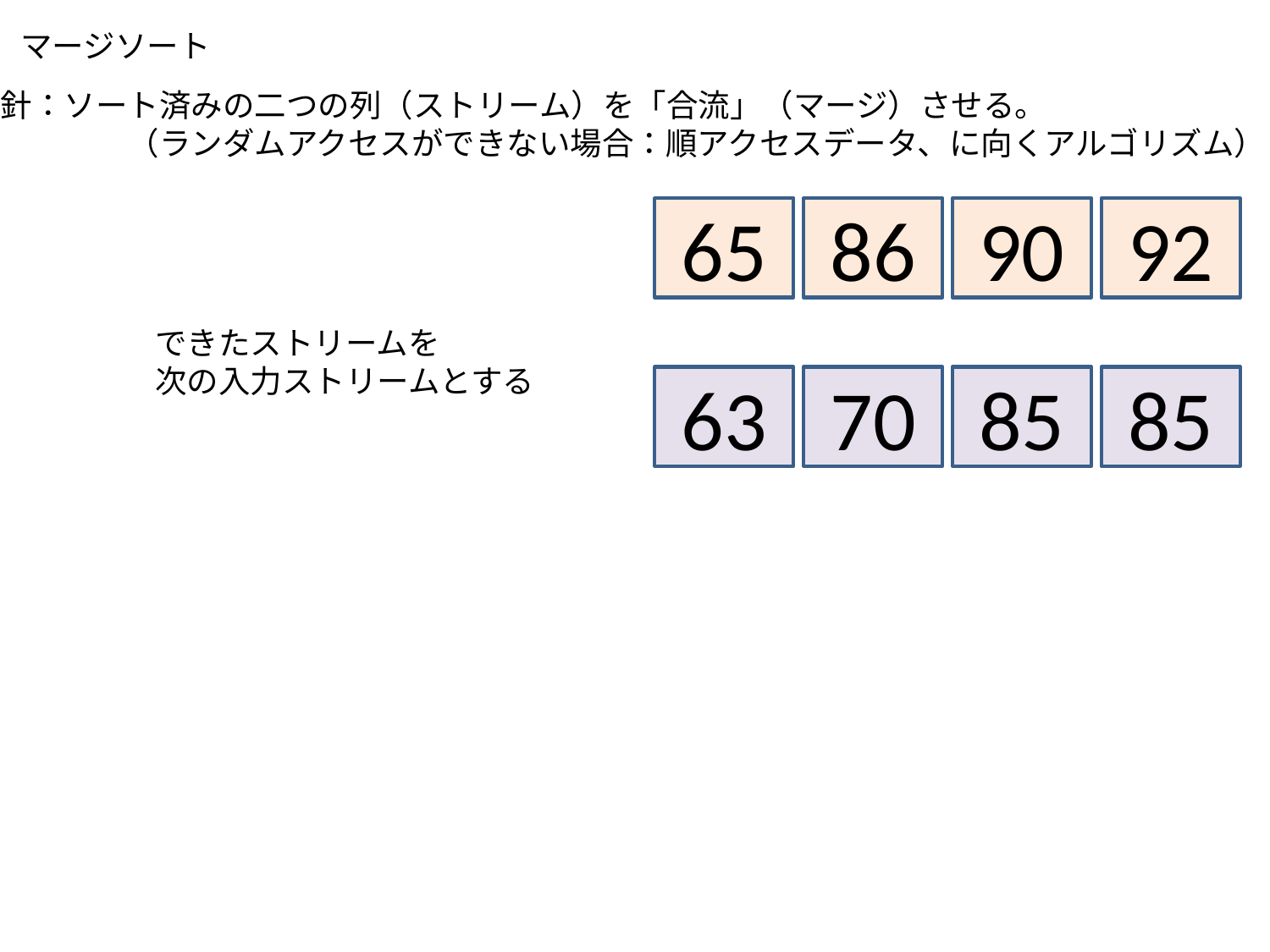

マージソート
解の方針：ソート済みの二つの列（ストリーム）を「合流」（マージ）させる。
　　　　　　　（ランダムアクセスができない場合：順アクセスデータ、に向くアルゴリズム）
65
86
90
92
できたストリームを
次の入力ストリームとする
63
70
85
85